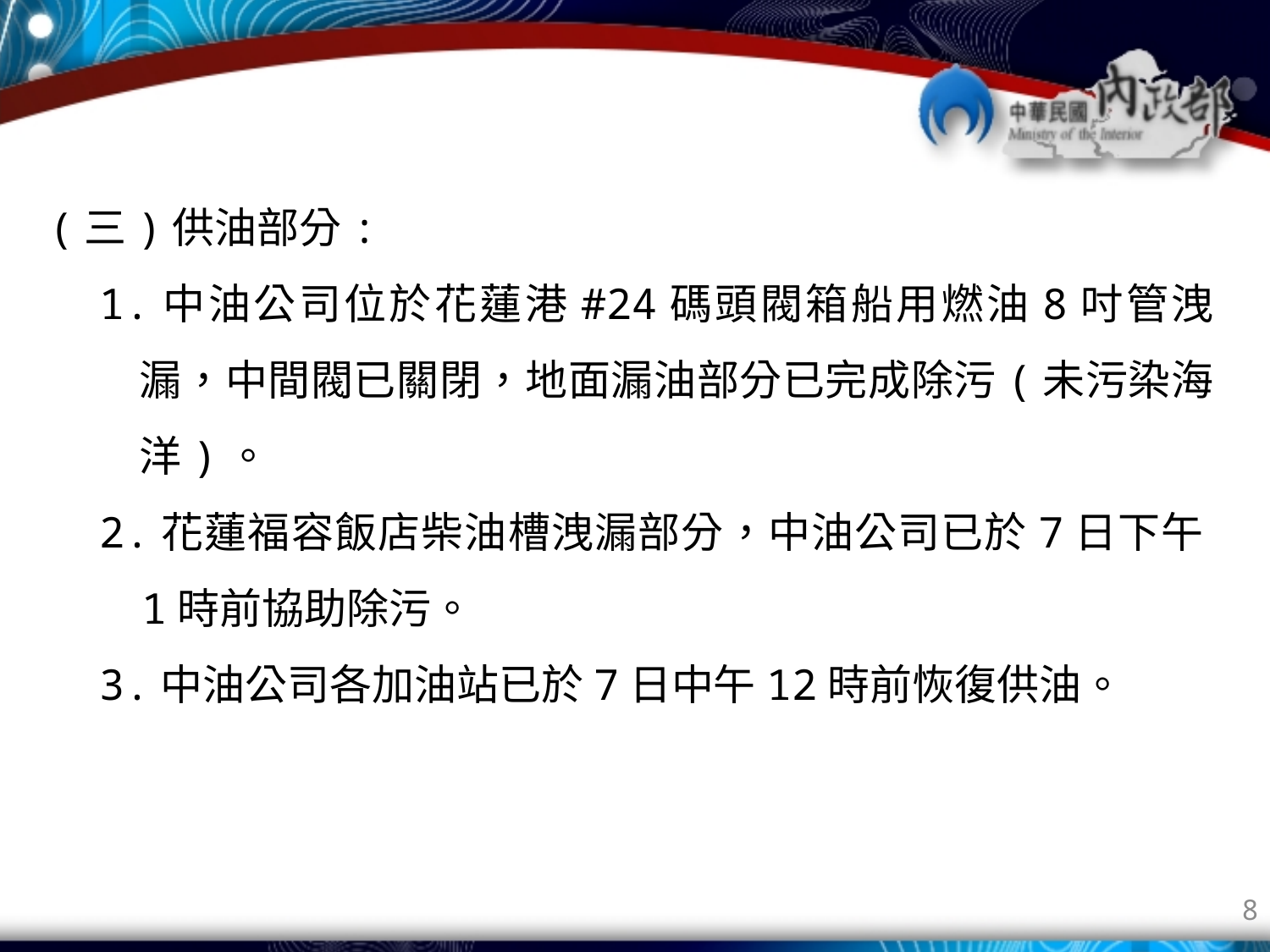

(三)供油部分:
1.中油公司位於花蓮港#24碼頭閥箱船用燃油8吋管洩漏，中間閥已關閉，地面漏油部分已完成除污(未污染海洋)。
2.花蓮福容飯店柴油槽洩漏部分，中油公司已於7日下午1時前協助除污。
3.中油公司各加油站已於7日中午12時前恢復供油。

8